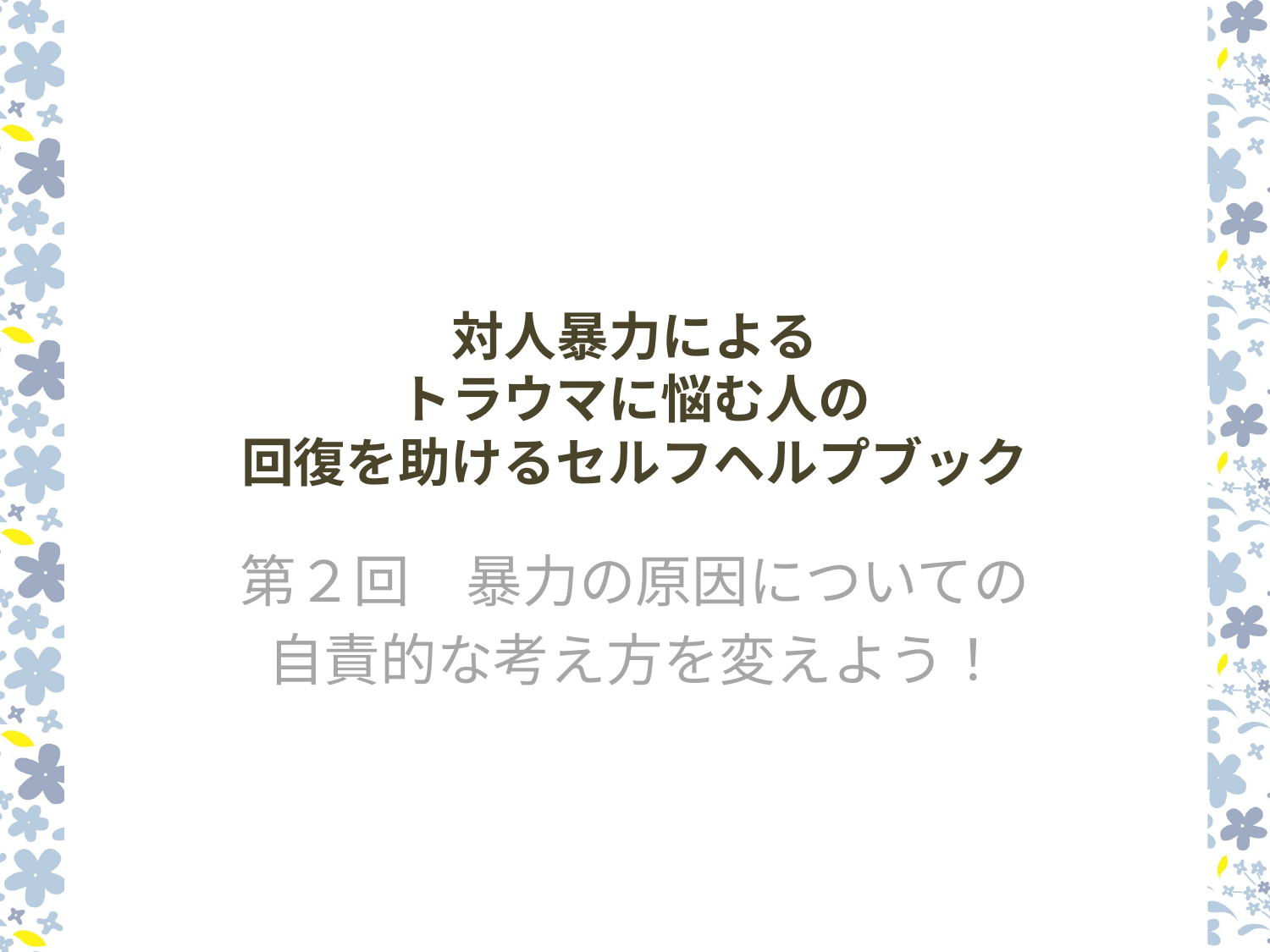

# 対人暴力による トラウマに悩む人の 回復を助けるセルフヘルプブック
第２回　暴力の原因についての
自責的な考え方を変えよう！